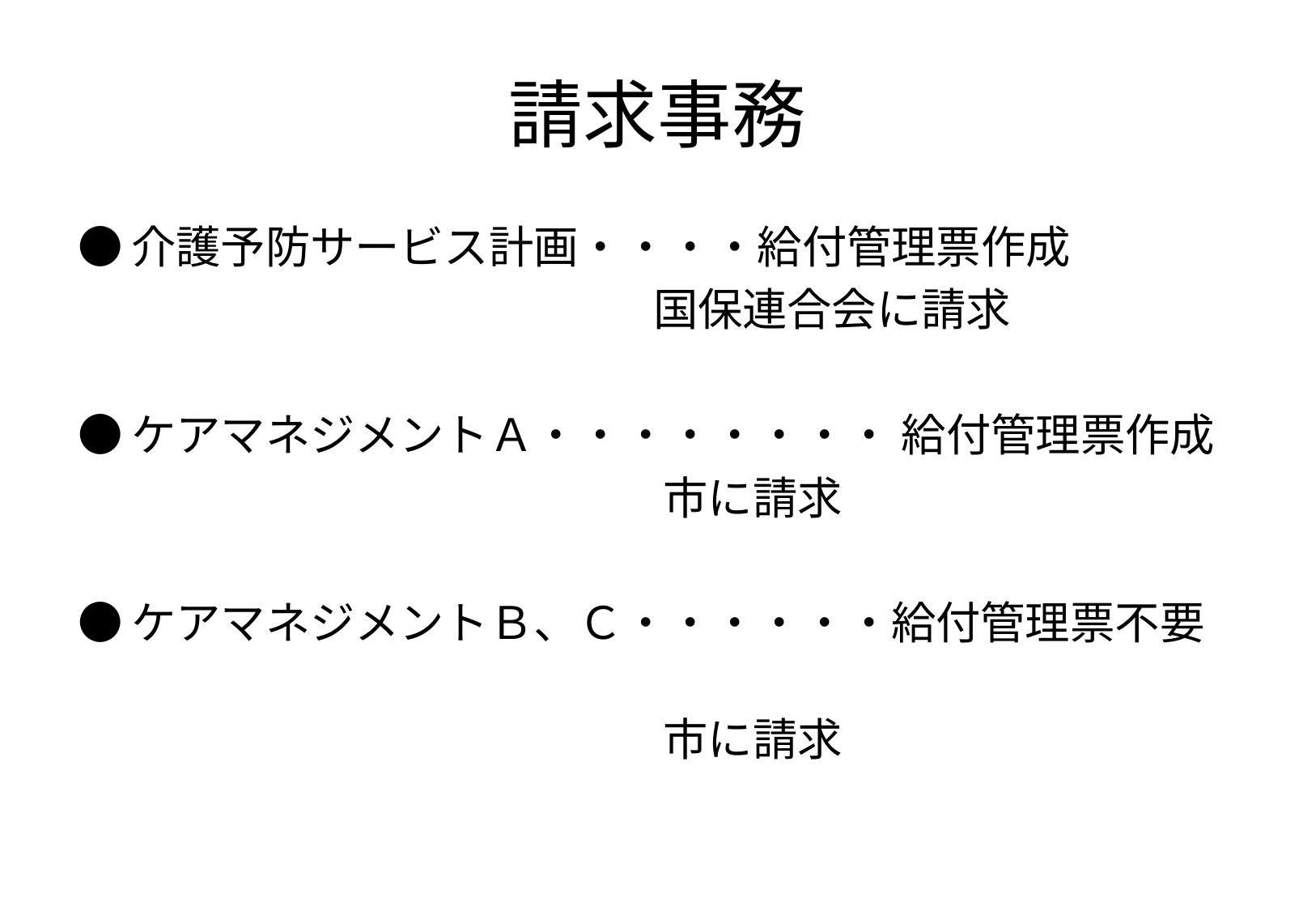

# 請求事務
●介護予防サービス計画・・・・給付管理票作成
                                                        国保連合会に請求

●ケアマネジメントＡ・・・・・・・・ 給付管理票作成
                                                         市に請求

●ケアマネジメントＢ、Ｃ・・・・・・給付管理票不要
                                                         市に請求